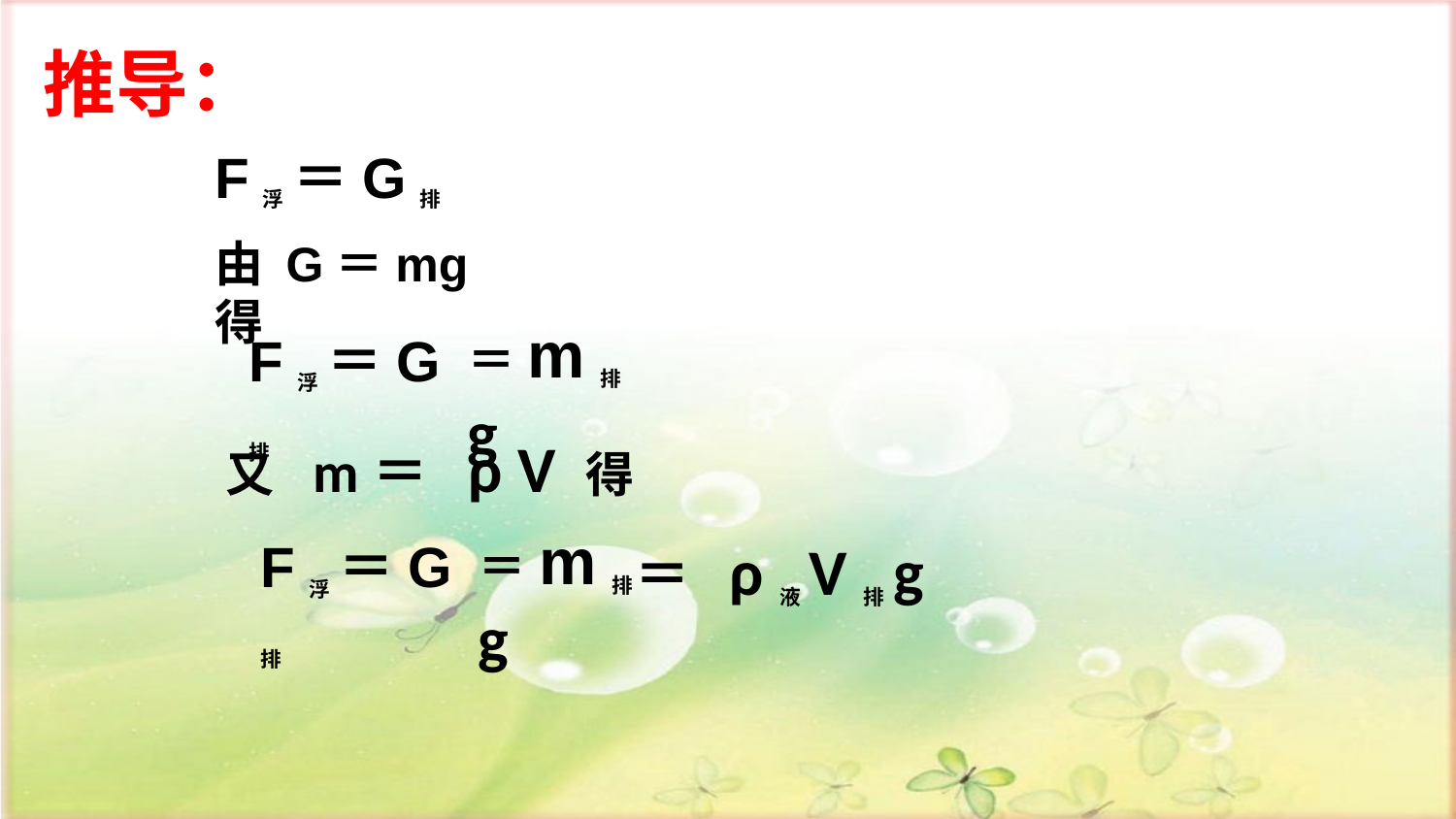

推导：
F浮 ＝G排
由 G＝mg 得
＝m排g
F浮 ＝G排
又  m＝  ρ V 得
＝m排g
F浮 ＝G排
＝  ρ液V排g